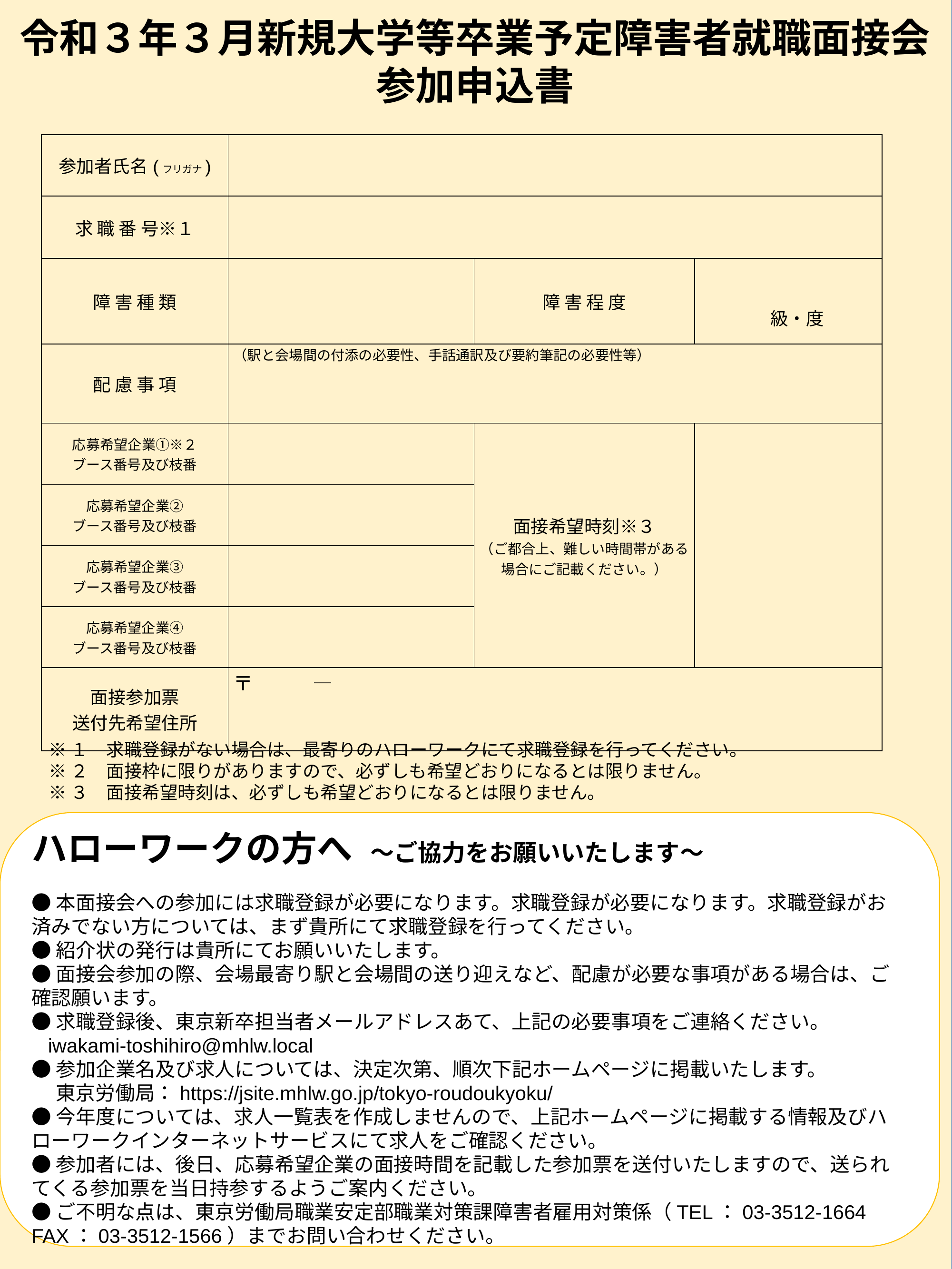

令和３年３月新規大学等卒業予定障害者就職面接会
参加申込書

| 参加者氏名(フリガナ) |  |  |  |
| --- | --- | --- | --- |
| 求 職 番 号※１ |  |  |  |
| 障 害 種 類 |  | 障 害 程 度 | 級・度 |
| 配 慮 事 項 | （駅と会場間の付添の必要性、手話通訳及び要約筆記の必要性等） |  |  |
| 応募希望企業①※２ ブース番号及び枝番 |  | 面接希望時刻※３ （ご都合上、難しい時間帯がある場合にご記載ください。） |  |
| 応募希望企業② ブース番号及び枝番 |  |  |  |
| 応募希望企業③ ブース番号及び枝番 |  |  |  |
| 応募希望企業④ ブース番号及び枝番 |  |  |  |
| 面接参加票 送付先希望住所 | 〒　　　― |  |  |
※１　求職登録がない場合は、最寄りのハローワークにて求職登録を行ってください。
※２　面接枠に限りがありますので、必ずしも希望どおりになるとは限りません。
※３　面接希望時刻は、必ずしも希望どおりになるとは限りません。

ハローワークの方へ　～ご協力をお願いいたします～

●本面接会への参加には求職登録が必要になります。求職登録が必要になります。求職登録がお済みでない方については、まず貴所にて求職登録を行ってください。
●紹介状の発行は貴所にてお願いいたします。
●面接会参加の際、会場最寄り駅と会場間の送り迎えなど、配慮が必要な事項がある場合は、ご確認願います。
●求職登録後、東京新卒担当者メールアドレスあて、上記の必要事項をご連絡ください。
   iwakami-toshihiro@mhlw.local
●参加企業名及び求人については、決定次第、順次下記ホームページに掲載いたします。
　 東京労働局：https://jsite.mhlw.go.jp/tokyo-roudoukyoku/
●今年度については、求人一覧表を作成しませんので、上記ホームページに掲載する情報及びハローワークインターネットサービスにて求人をご確認ください。
●参加者には、後日、応募希望企業の面接時間を記載した参加票を送付いたしますので、送られてくる参加票を当日持参するようご案内ください。
●ご不明な点は、東京労働局職業安定部職業対策課障害者雇用対策係（TEL：03-3512-1664　FAX：03-3512-1566）までお問い合わせください。